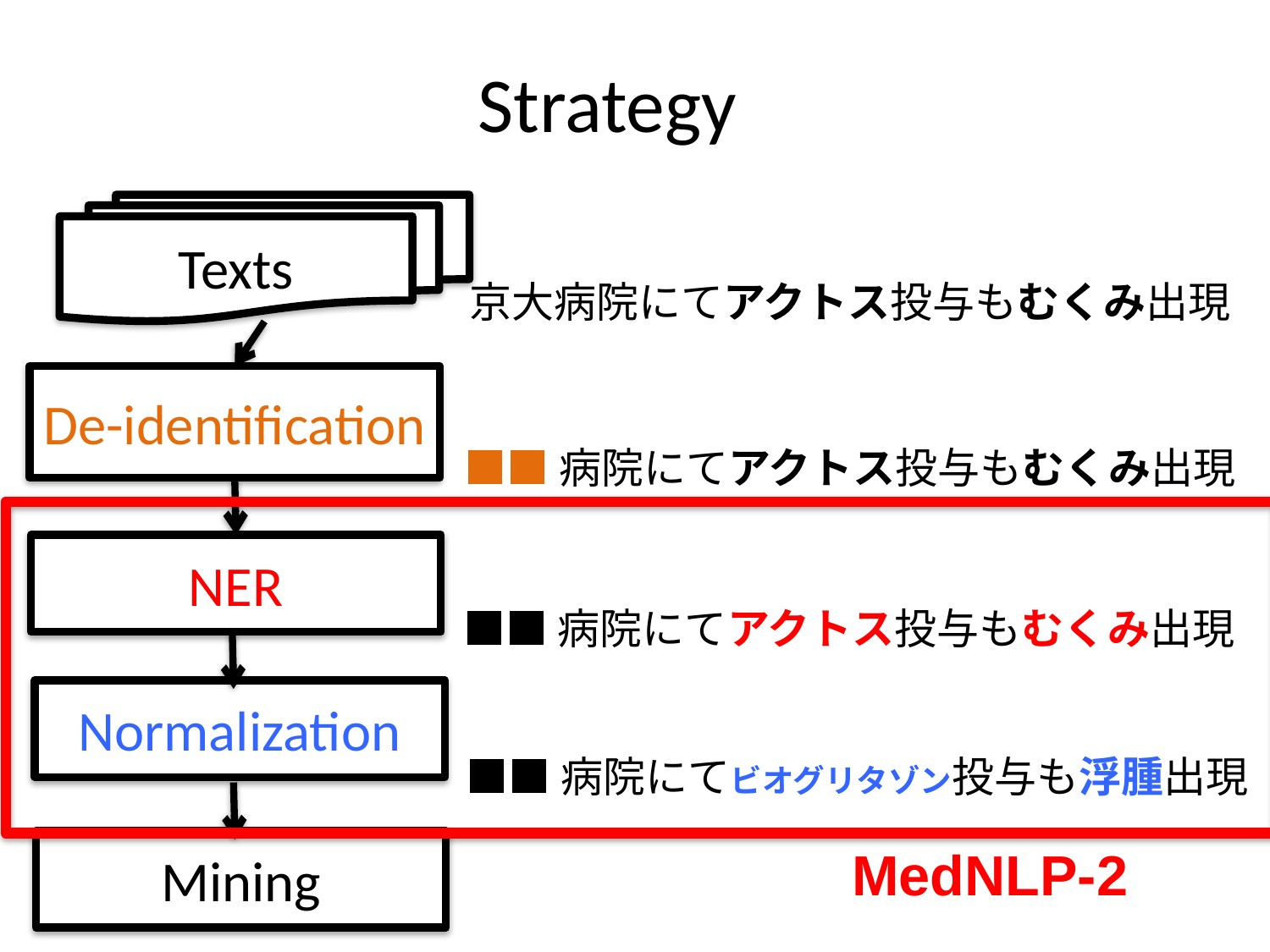

# Strategy
Texts
京大病院にてアクトス投与もむくみ出現
De-identification
■■病院にてアクトス投与もむくみ出現

NER
■■病院にてアクトス投与もむくみ出現
Normalization
■■病院にてビオグリタゾン投与も浮腫出現
Mining
MedNLP-2